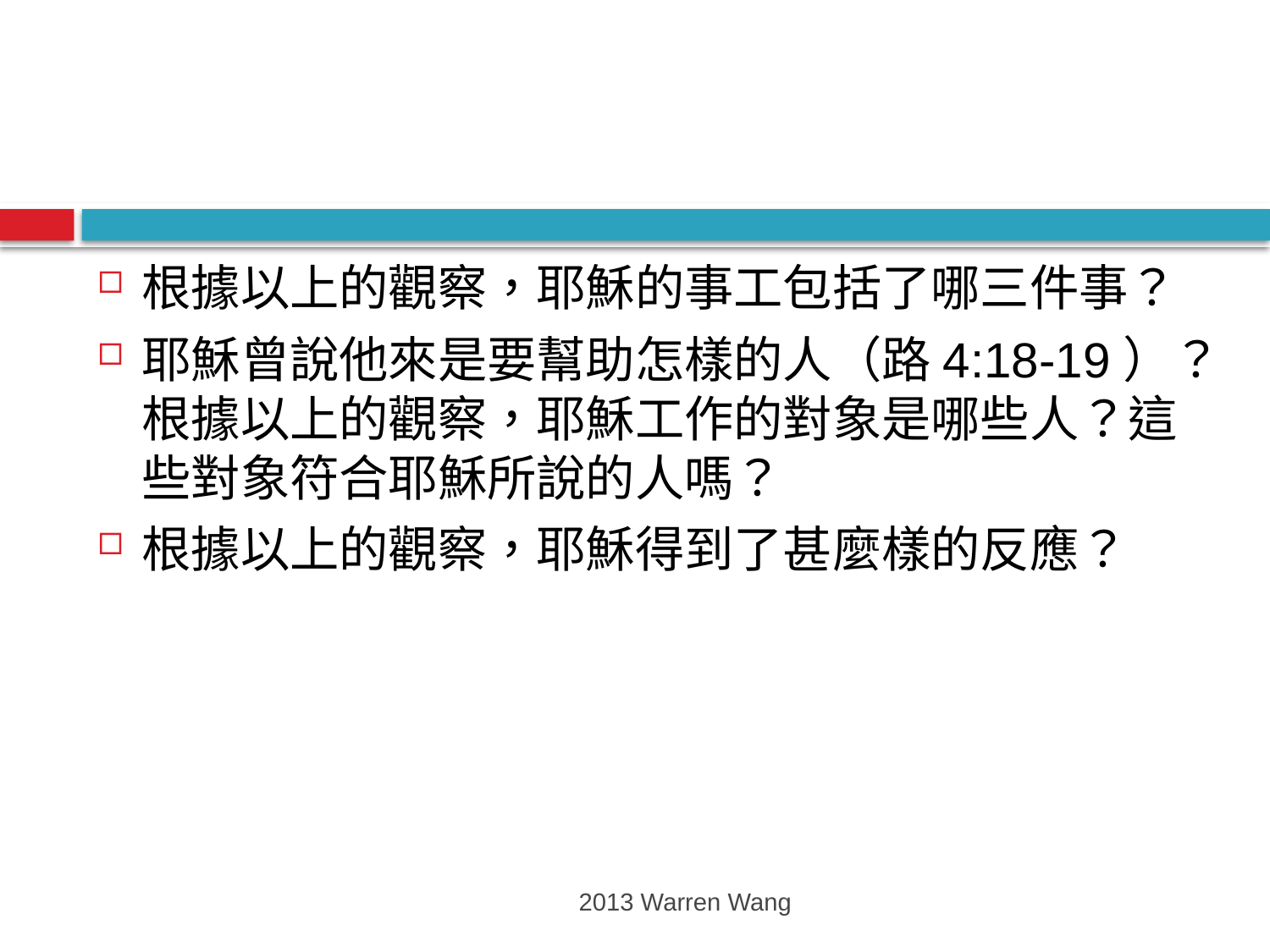

#
根據以上的觀察，耶穌的事工包括了哪三件事？
耶穌曾說他來是要幫助怎樣的人（路4:18-19）？根據以上的觀察，耶穌工作的對象是哪些人？這些對象符合耶穌所說的人嗎？
根據以上的觀察，耶穌得到了甚麼樣的反應？
2013 Warren Wang